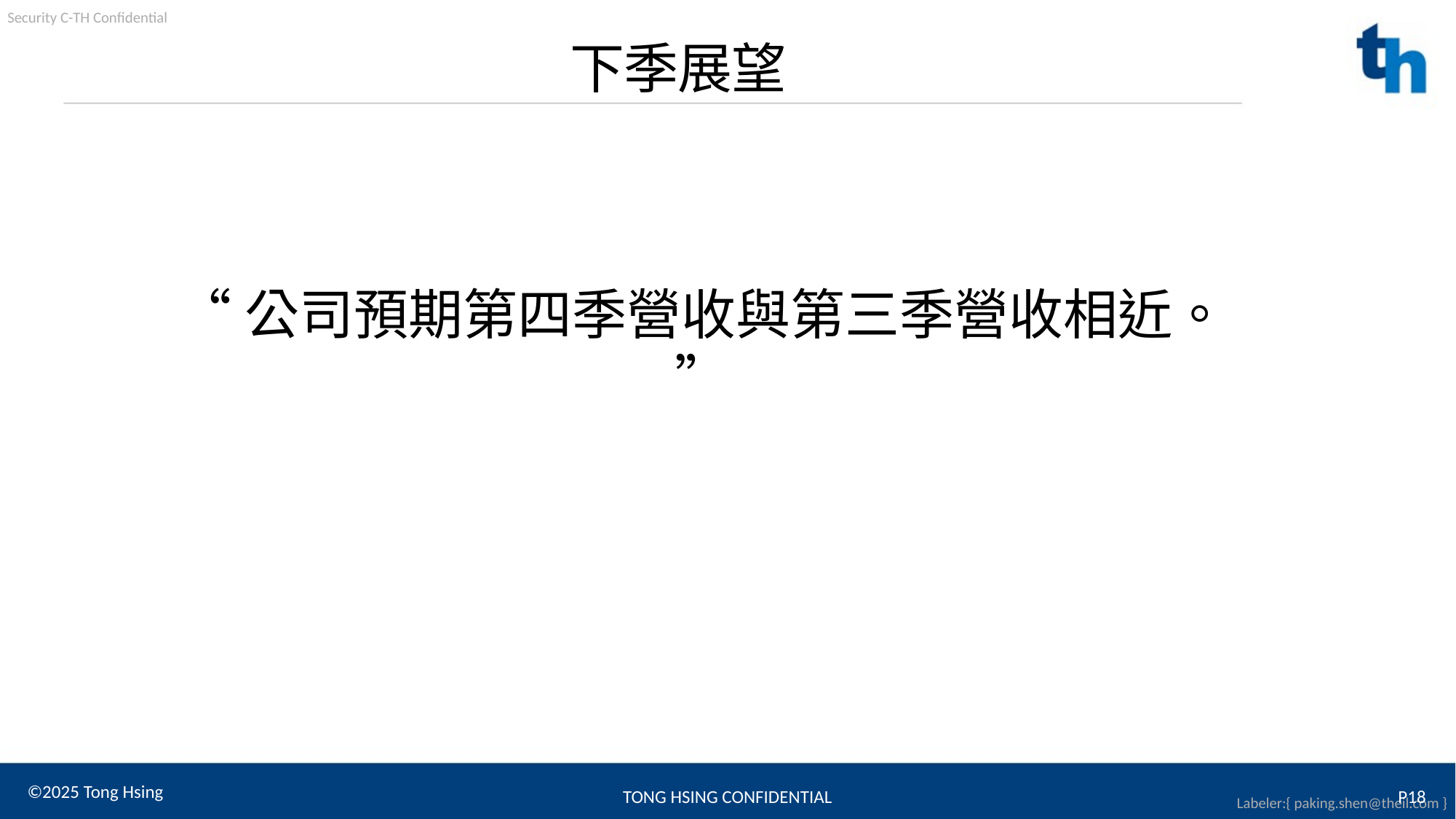

下季展望

“公司預期第四季營收與第三季營收相近。”

TONG HSING CONFIDENTIAL
P18
©2025 Tong Hsing